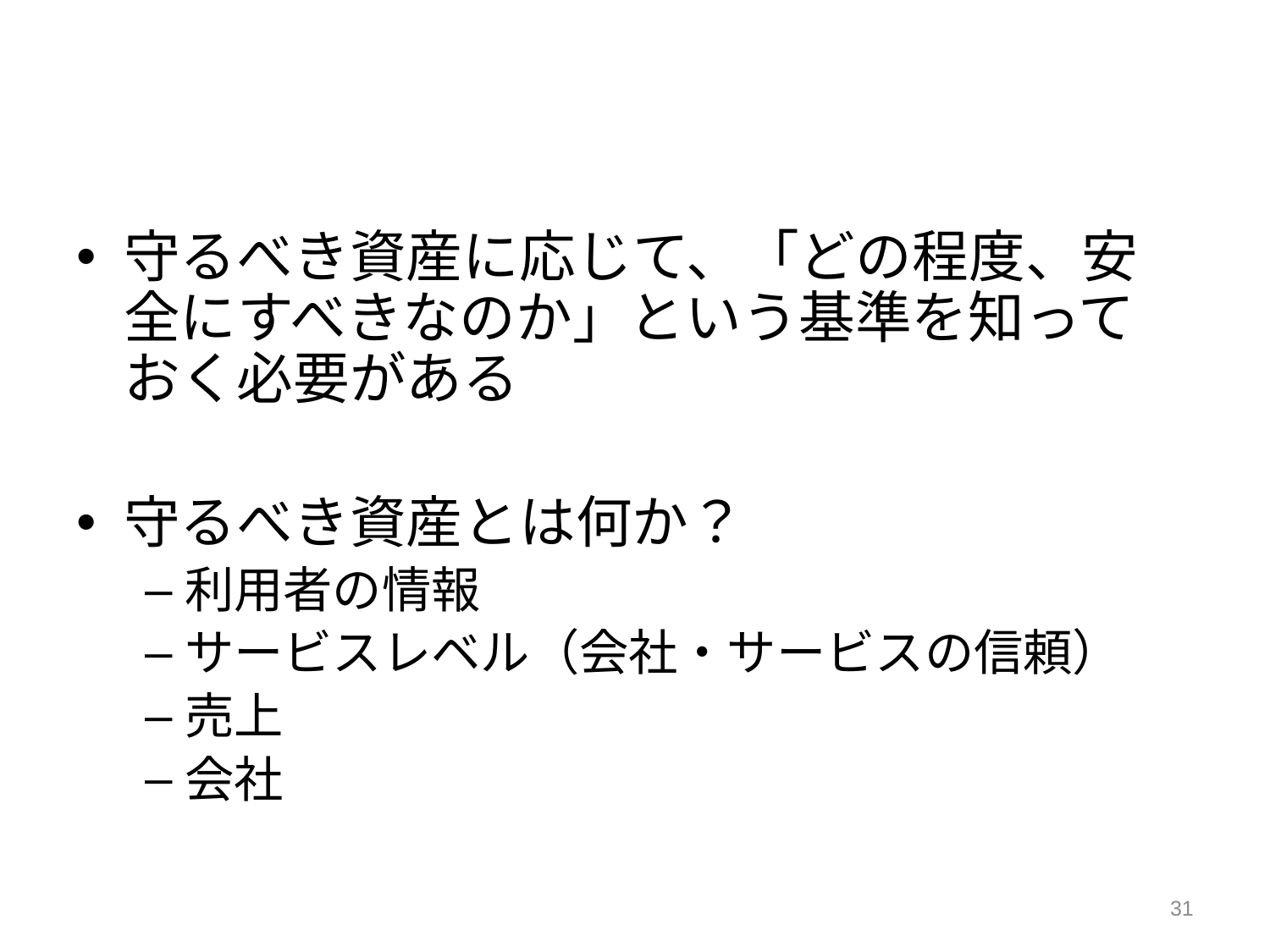

#
守るべき資産に応じて、「どの程度、安全にすべきなのか」という基準を知っておく必要がある

守るべき資産とは何か？
利用者の情報
サービスレベル（会社・サービスの信頼）
売上
会社
31